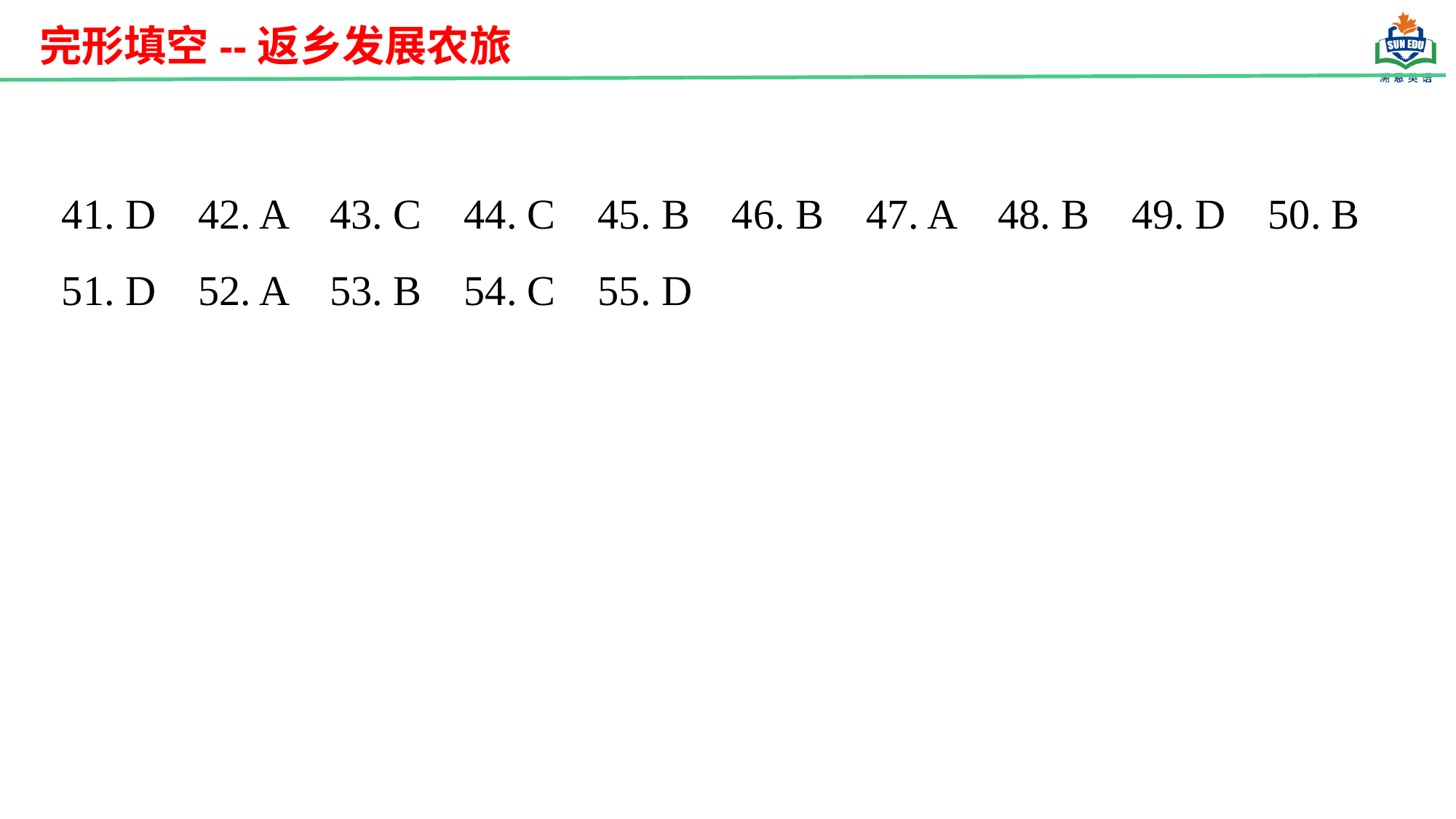

完形填空--返乡发展农旅
41. D    42. A    43. C    44. C    45. B    46. B    47. A    48. B    49. D    50. B    51. D    52. A    53. B    54. C    55. D